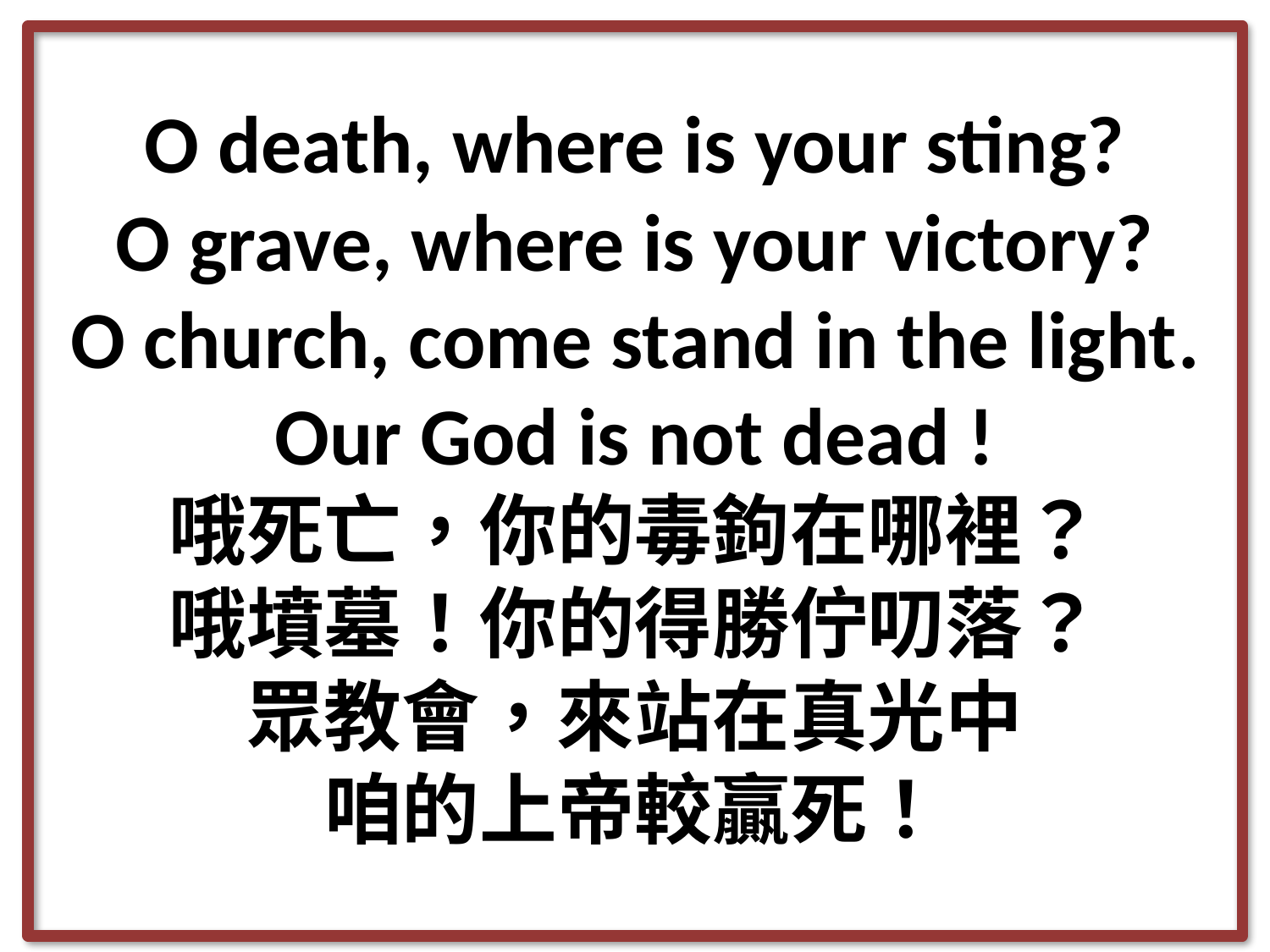

O death, where is your sting?
O grave, where is your victory?
O church, come stand in the light.
Our God is not dead !
哦死亡，你的毒鉤在哪裡？
哦墳墓！你的得勝佇叨落？
眾教會，來站在真光中
咱的上帝較贏死！